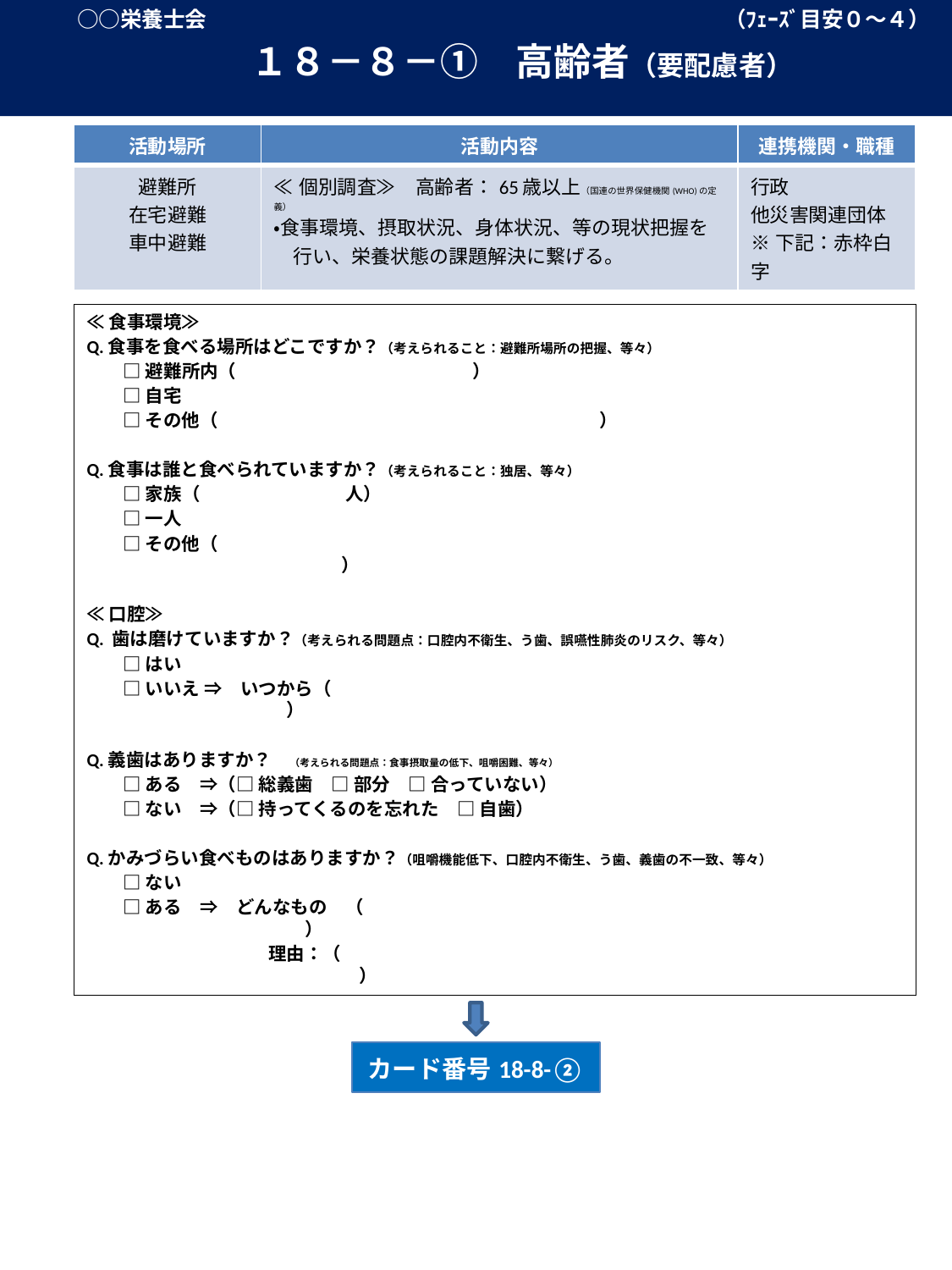

○○栄養士会　　　　　　　　　　　　　　　　　　　　　　　　（ﾌｪｰｽﾞ目安０～４）
　　　　　　１８－８－①　高齢者（要配慮者）
| 活動場所 | 活動内容 | 連携機関・職種 |
| --- | --- | --- |
| 避難所 在宅避難 車中避難 | ≪個別調査≫　高齢者：65歳以上（国連の世界保健機関(WHO)の定義） ・食事環境、摂取状況、身体状況、等の現状把握を 　行い、栄養状態の課題解決に繋げる。 | 行政 他災害関連団体 ※下記：赤枠白字 |
# 個別調査時・・・該当する□に☑して下さい。
≪食事環境≫
Q.食事を食べる場所はどこですか？（考えられること：避難所場所の把握、等々）
　　□ 避難所内（　　　　　　　　　　　　　）
　　□ 自宅
　　□ その他（　　　　　　　　　　　　　　　　　　　　　）

Q.食事は誰と食べられていますか？（考えられること：独居、等々）
　　□ 家族（　　　　　　　　人）
　　□ 一人
　　□ その他（　　　　　　　　　　　　　　　　　　　　　　　　　　　　　　　　　　　　　　　　　　　　　　　　　　　）

≪口腔≫
Q. 歯は磨けていますか？（考えられる問題点：口腔内不衛生、う歯、誤嚥性肺炎のリスク、等々）
　　□ はい
　　□ いいえ ⇒　いつから（　　　　　　　　　　　　　　　　　　　　　　　　　　　　　　　　　　　　　　　　　　）

Q.義歯はありますか？　（考えられる問題点：食事摂取量の低下、咀嚼困難、等々）
　　□ ある　⇒（□ 総義歯　□ 部分　□ 合っていない）
　　□ ない　⇒（□ 持ってくるのを忘れた　□ 自歯）

Q.かみづらい食べものはありますか？（咀嚼機能低下、口腔内不衛生、う歯、義歯の不一致、等々）
　　□ ない
　　□ ある　⇒　どんなもの　（　　　　　　　　　　　　　　　　　　　　　　　　　　　　　　　　　　　　　　　　　）
　　　　　　　　　　理由：（　　　　　　　　　　　　　　　　　　　　　　　　　　　　　　　　　　　　　　　　　　　　　）

カード番号18-8-②